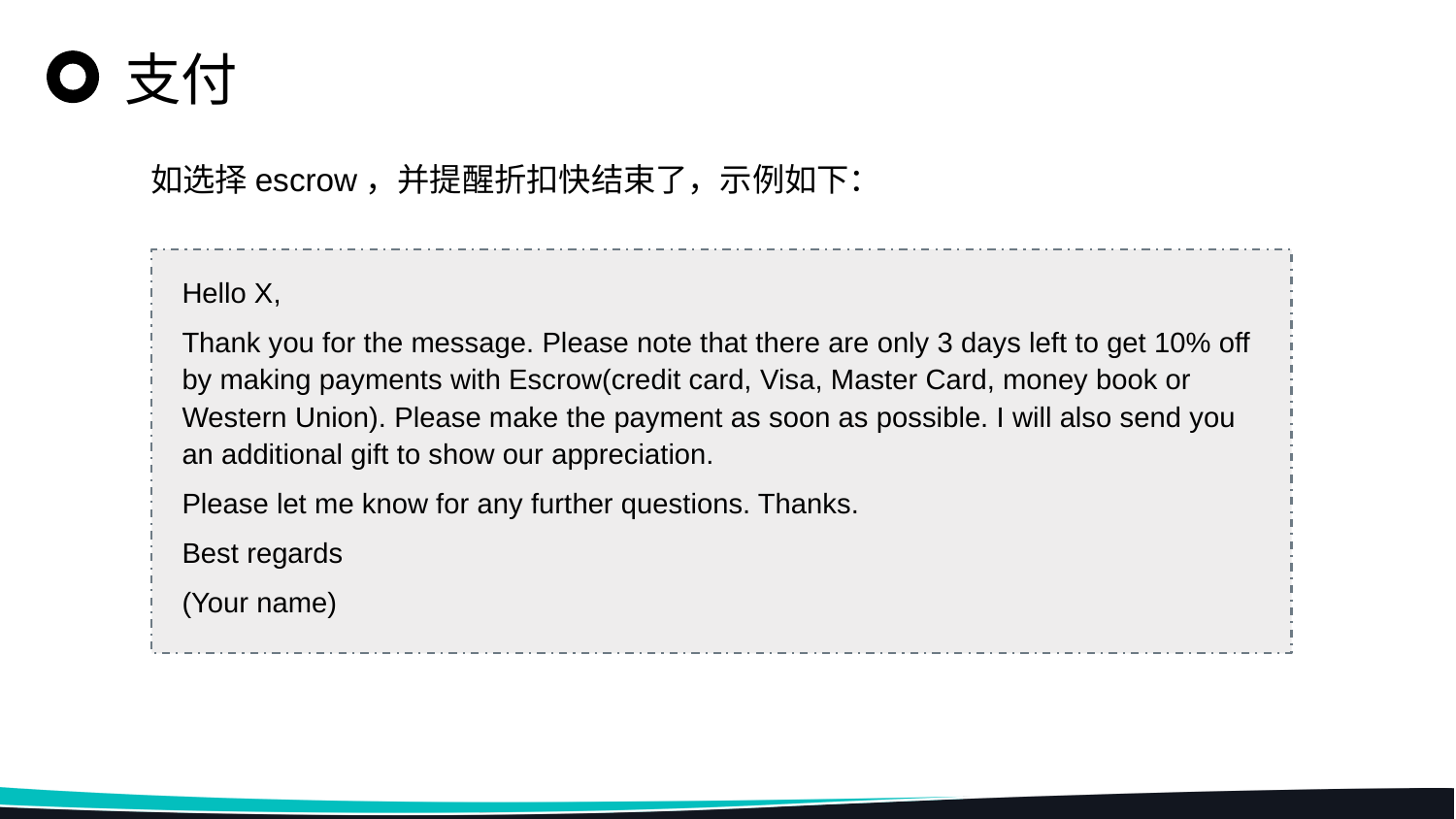

支付
如选择escrow，并提醒折扣快结束了，示例如下：

Hello X,
Thank you for the message. Please note that there are only 3 days left to get 10% off by making payments with Escrow(credit card, Visa, Master Card, money book or Western Union). Please make the payment as soon as possible. I will also send you an additional gift to show our appreciation.
Please let me know for any further questions. Thanks.
Best regards
(Your name)